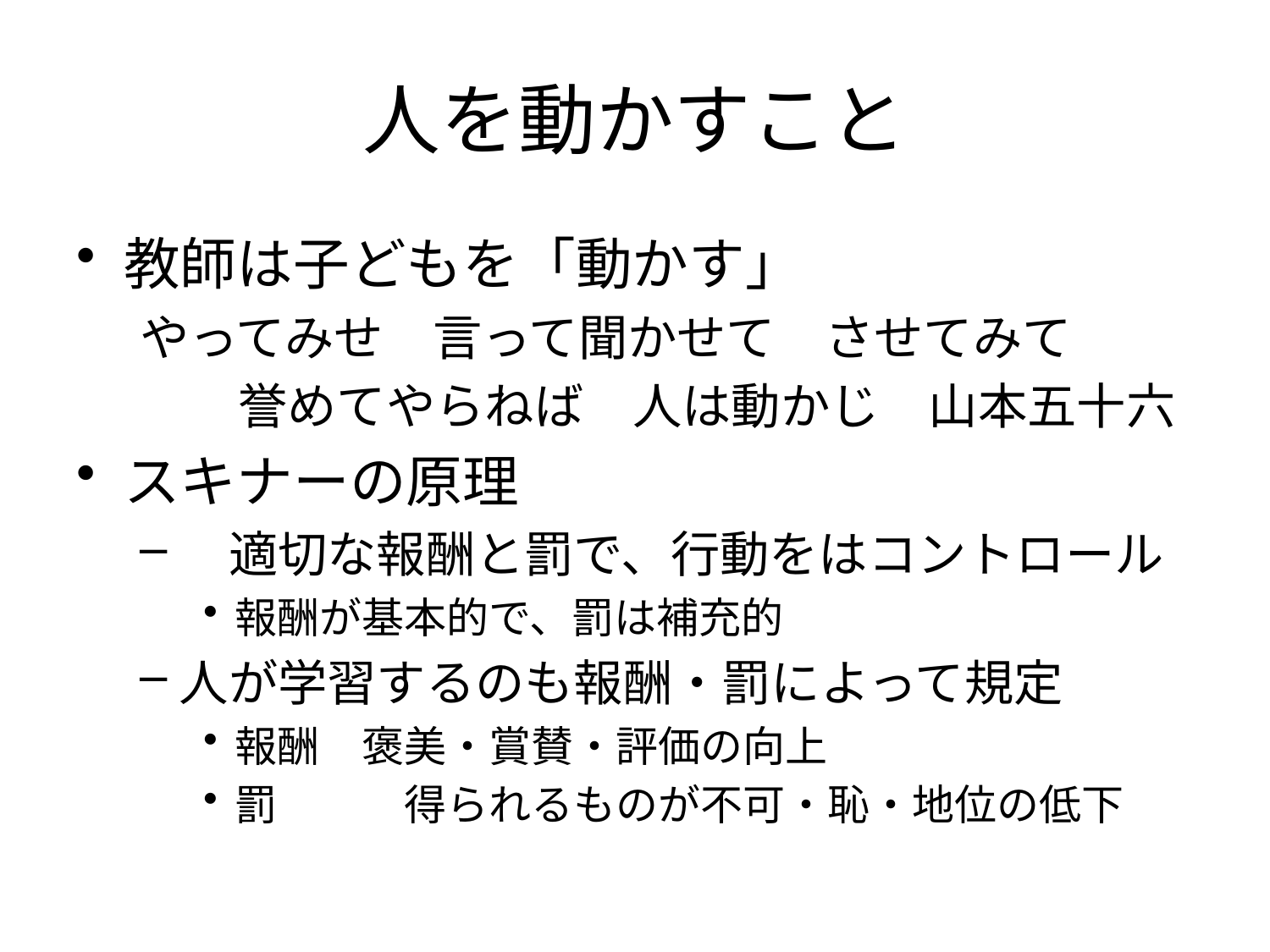

# 人を動かすこと
教師は子どもを「動かす」
やってみせ　言って聞かせて　させてみて
　　誉めてやらねば　人は動かじ　山本五十六
スキナーの原理
　適切な報酬と罰で、行動をはコントロール
報酬が基本的で、罰は補充的
人が学習するのも報酬・罰によって規定
報酬　褒美・賞賛・評価の向上
罰　　　得られるものが不可・恥・地位の低下